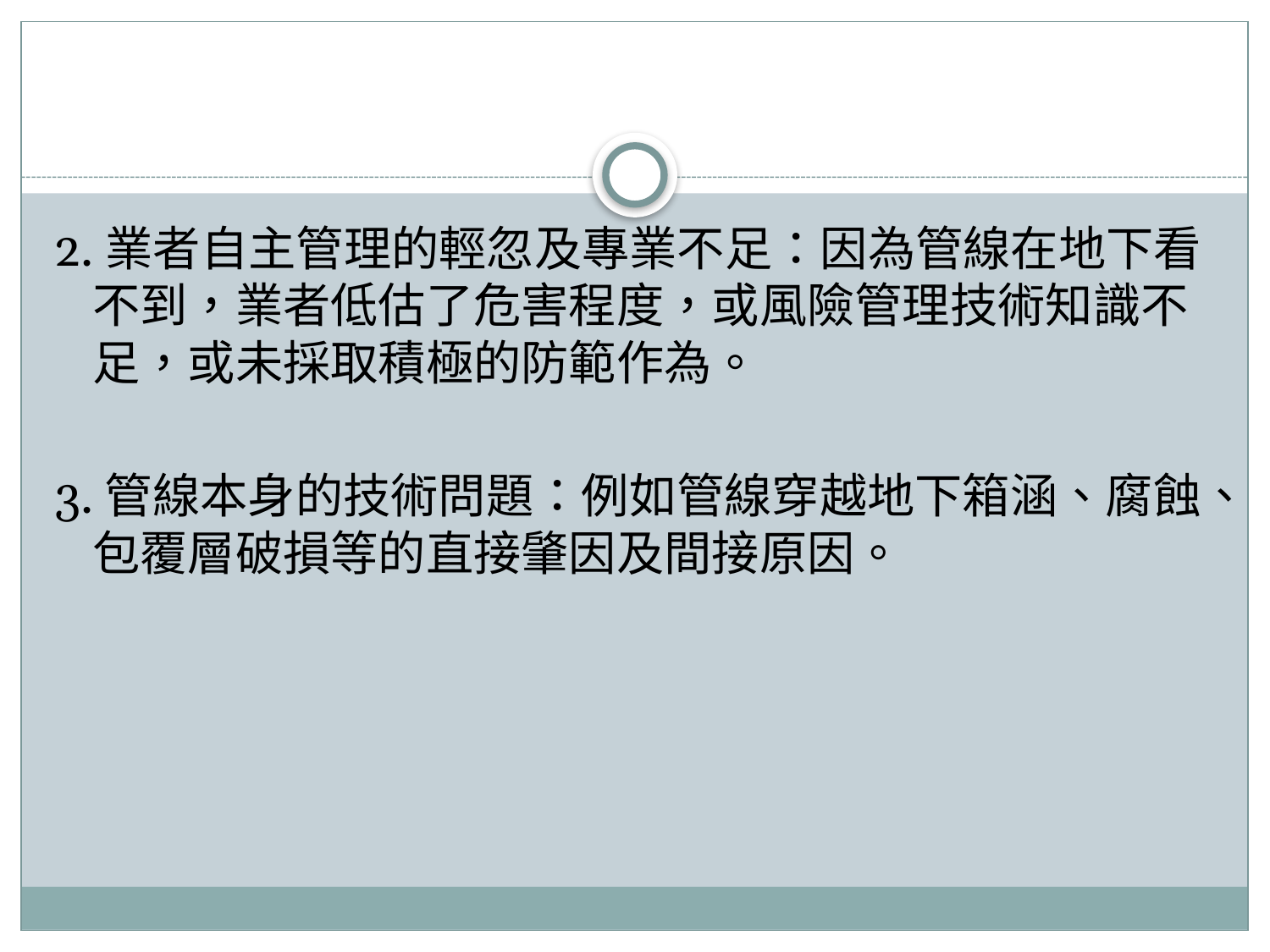

2.業者自主管理的輕忽及專業不足：因為管線在地下看不到，業者低估了危害程度，或風險管理技術知識不足，或未採取積極的防範作為。

3.管線本身的技術問題：例如管線穿越地下箱涵、腐蝕、包覆層破損等的直接肇因及間接原因。